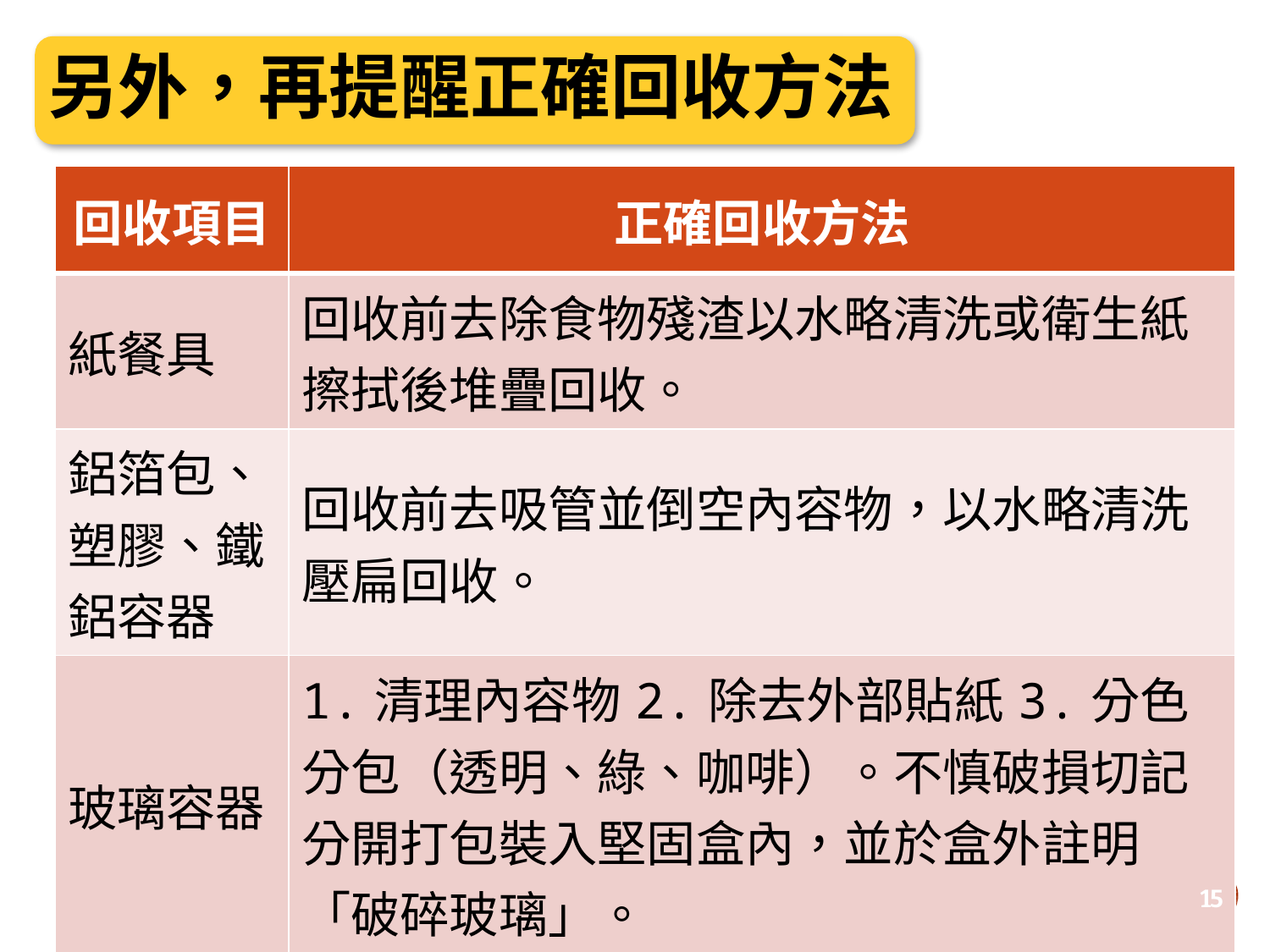

另外，再提醒正確回收方法
| 回收項目 | 正確回收方法 |
| --- | --- |
| 紙餐具 | 回收前去除食物殘渣以水略清洗或衛生紙擦拭後堆疊回收。 |
| 鋁箔包、塑膠、鐵鋁容器 | 回收前去吸管並倒空內容物，以水略清洗壓扁回收。 |
| 玻璃容器 | 1.清理內容物2.除去外部貼紙3.分色分包（透明、綠、咖啡）。不慎破損切記分開打包裝入堅固盒內，並於盒外註明「破碎玻璃」。 |
15